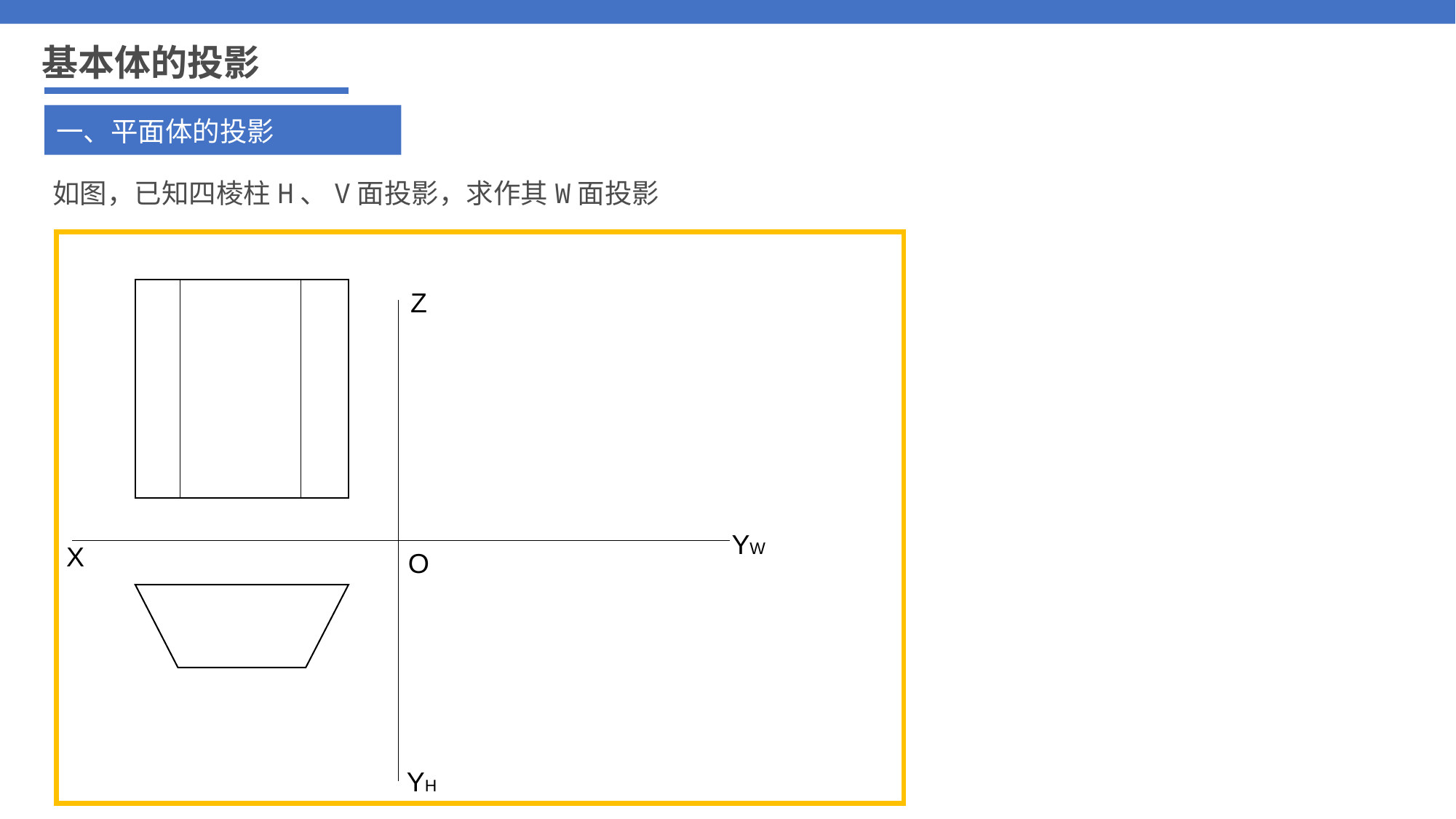

基本体的投影

一、平面体的投影
如图，已知四棱柱H、V面投影，求作其W面投影

Z

YW
X
O

YH